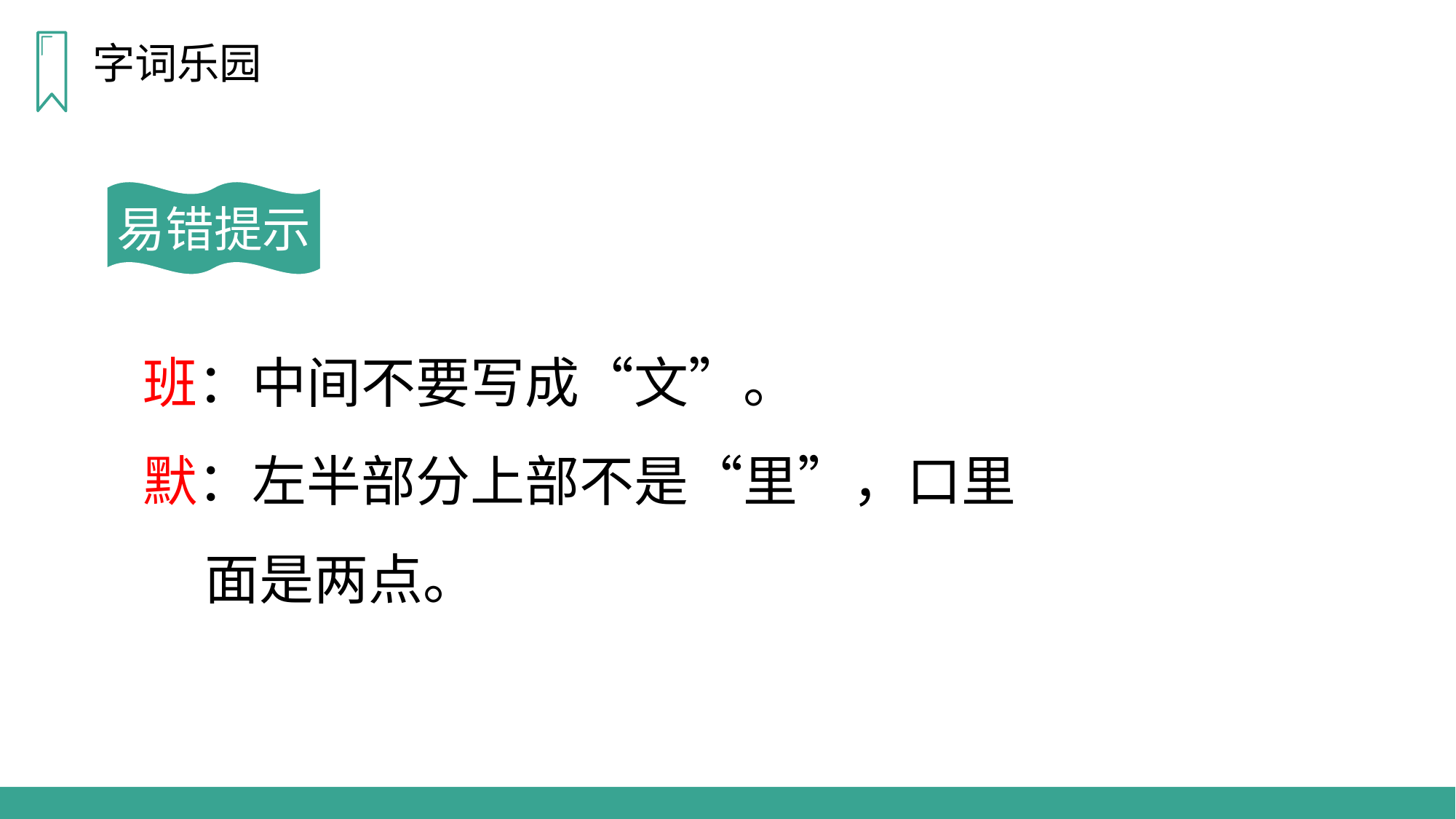

字词乐园
易错提示
班：中间不要写成“文”。
默：左半部分上部不是“里”，口里
    面是两点。